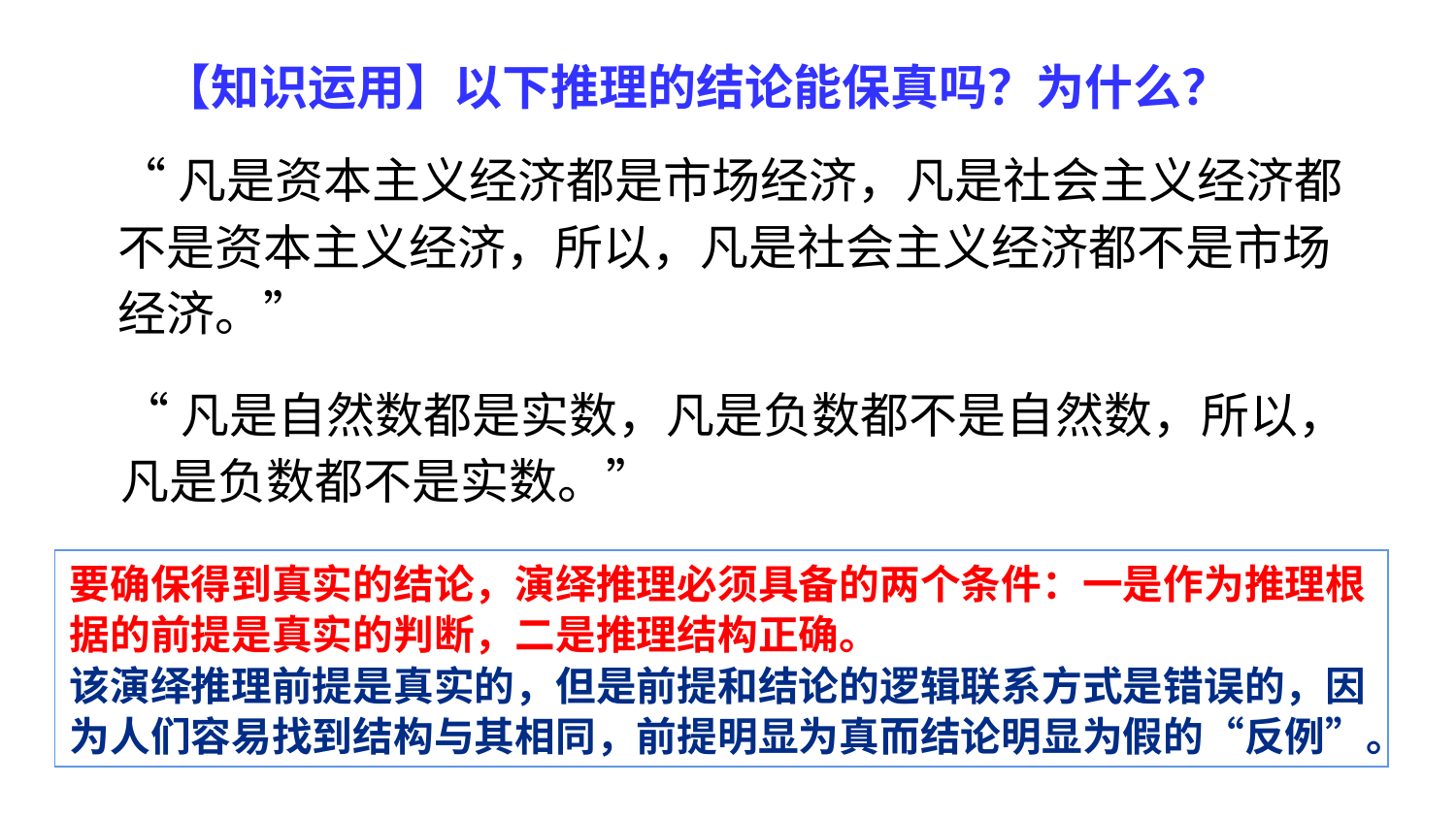

【知识运用】以下推理的结论能保真吗？为什么？
“凡是资本主义经济都是市场经济，凡是社会主义经济都不是资本主义经济，所以，凡是社会主义经济都不是市场经济。”
“凡是自然数都是实数，凡是负数都不是自然数，所以，凡是负数都不是实数。”
要确保得到真实的结论，演绎推理必须具备的两个条件：一是作为推理根据的前提是真实的判断，二是推理结构正确。
该演绎推理前提是真实的，但是前提和结论的逻辑联系方式是错误的，因为人们容易找到结构与其相同，前提明显为真而结论明显为假的“反例”。